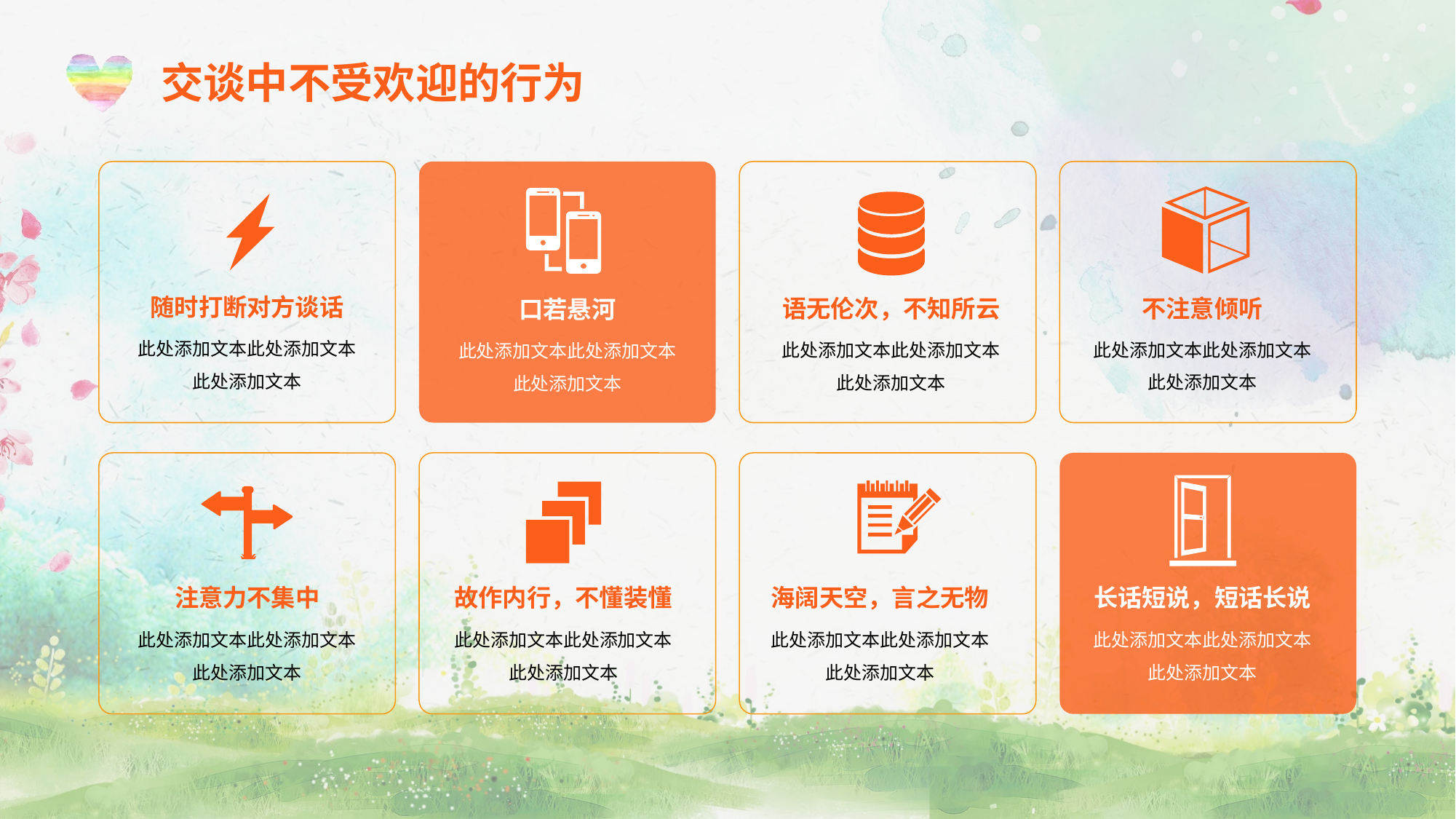

交谈中不受欢迎的行为

随时打断对方谈话
此处添加文本此处添加文本此处添加文本

不注意倾听
此处添加文本此处添加文本此处添加文本
语无伦次，不知所云
此处添加文本此处添加文本此处添加文本
口若悬河
此处添加文本此处添加文本此处添加文本

注意力不集中
此处添加文本此处添加文本此处添加文本
故作内行，不懂装懂
此处添加文本此处添加文本此处添加文本
海阔天空，言之无物
此处添加文本此处添加文本此处添加文本
长话短说，短话长说
此处添加文本此处添加文本此处添加文本